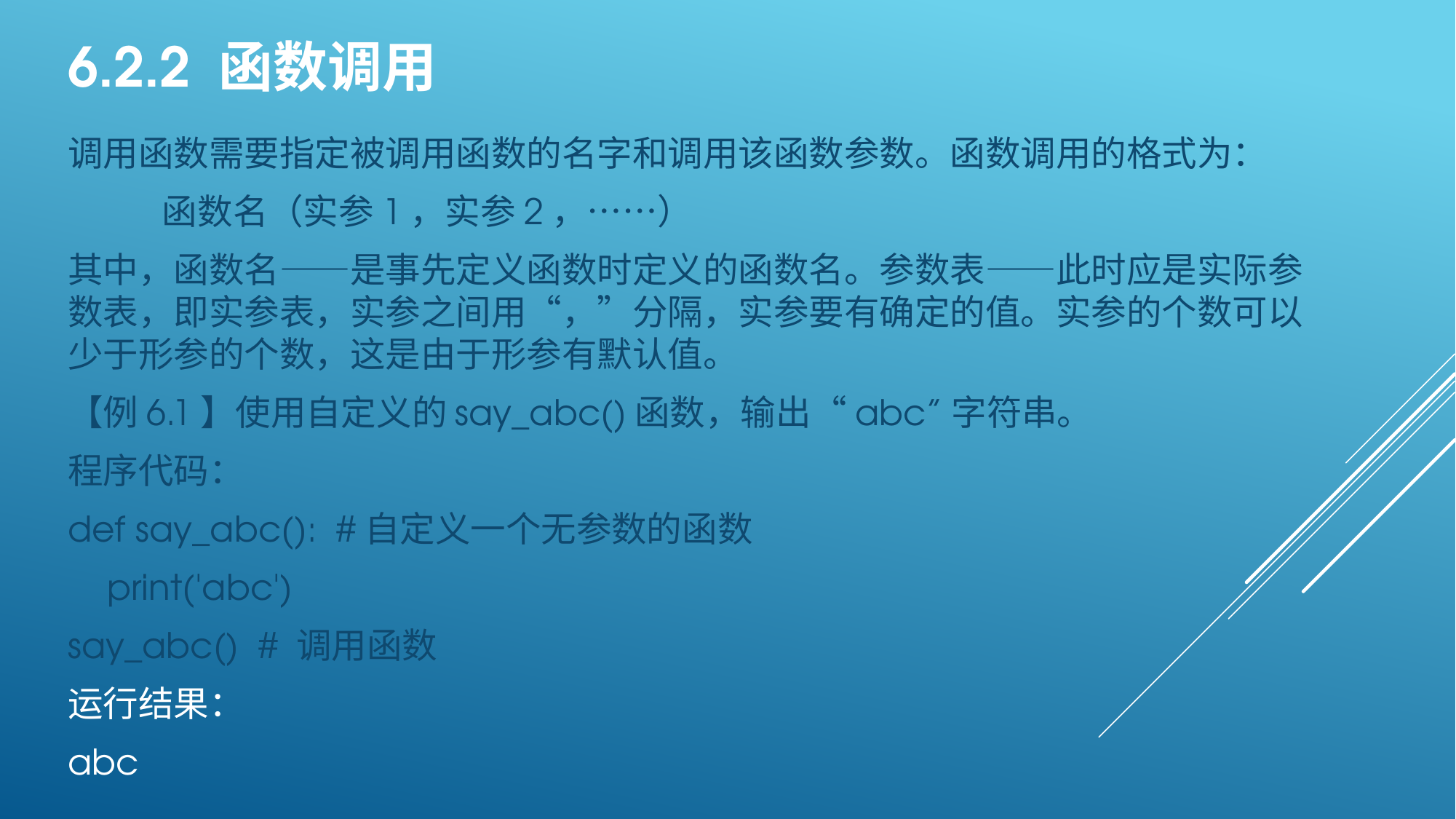

# 6.2.2 函数调用
调用函数需要指定被调用函数的名字和调用该函数参数。函数调用的格式为：
           函数名（实参1，实参2，……）
其中，函数名——是事先定义函数时定义的函数名。参数表——此时应是实际参数表，即实参表，实参之间用“，”分隔，实参要有确定的值。实参的个数可以少于形参的个数，这是由于形参有默认值。
【例6.1】使用自定义的say_abc()函数，输出“abc”字符串。
程序代码：
def say_abc():  #自定义一个无参数的函数
    print('abc')
say_abc()  # 调用函数
运行结果：
abc